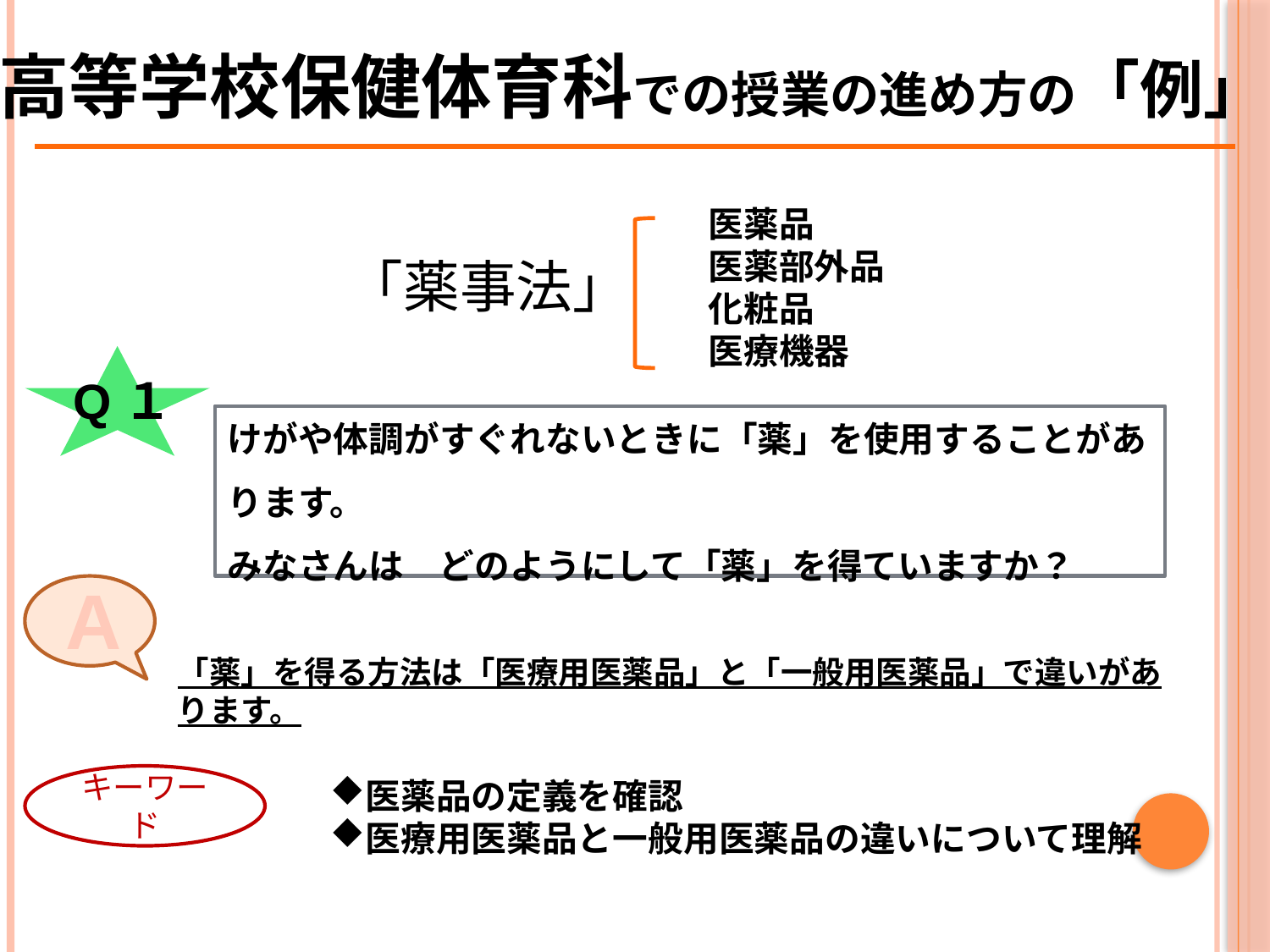

高等学校保健体育科での授業の進め方の「例」
医薬品
医薬部外品
化粧品
医療機器

「薬事法」

Q１
けがや体調がすぐれないときに「薬」を使用することがあります。
みなさんは　どのようにして「薬」を得ていますか？
A

「薬」を得る方法は「医療用医薬品」と「一般用医薬品」で違いがあります。
キーワード
医薬品の定義を確認
医療用医薬品と一般用医薬品の違いについて理解